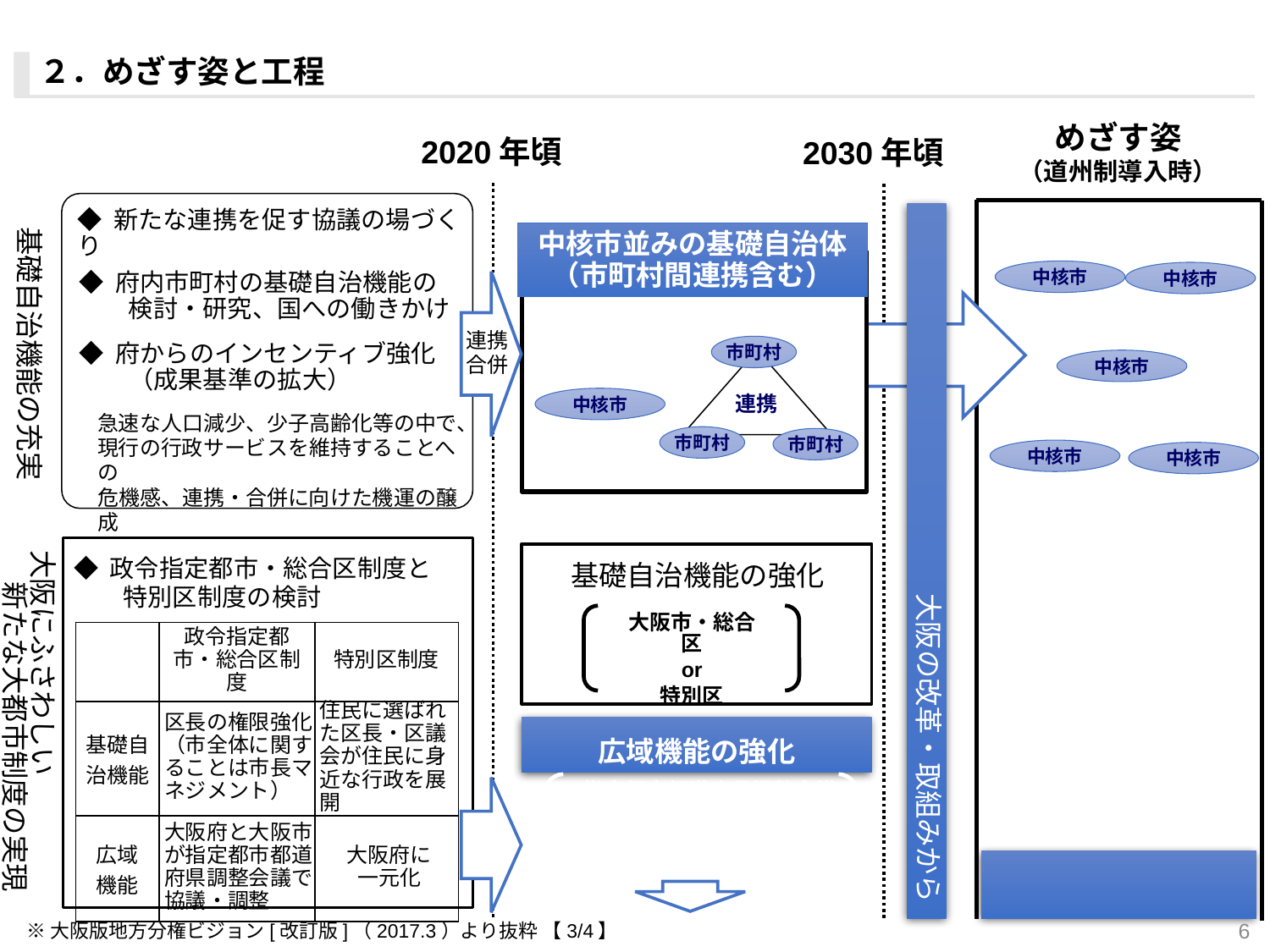

２．めざす姿と工程

めざす姿
（道州制導入時）
2020年頃
2030年頃

基礎自治機能の充実
大阪の改革・取組みから

中核市並みの基礎自治体
（市町村間連携含む）
◆ 新たな連携を促す協議の場づくり
中核市
中核市

◆ 府内市町村の基礎自治機能の
　　検討・研究、国への働きかけ

中核市
市町村
連携
合併
◆ 府からのインセンティブ強化
　　（成果基準の拡大）

中核市
連携
急速な人口減少、少子高齢化等の中で、現行の行政サービスを維持することへの
危機感、連携・合併に向けた機運の醸成
中核市
中核市
市町村
市町村

大阪にふさわしい
新たな大都市制度の実現
◆ 政令指定都市・総合区制度と
　　特別区制度の検討
 基礎自治機能の強化

大阪市・総合区
or
特別区
|  | 政令指定都市・総合区制度 | 特別区制度 |
| --- | --- | --- |
| 基礎自治機能 | 区長の権限強化（市全体に関することは市長マネジメント） | 住民に選ばれた区長・区議会が住民に身近な行政を展開 |
| 広域 機能 | 大阪府と大阪市が指定都市都道府県調整会議で協議・調整 | 大阪府に 一元化 |
広域機能の強化

・指定都市都道府県調整会議
　により一元化を図る
or
・大阪府に一元化

6
※大阪版地方分権ビジョン[改訂版]（2017.3）より抜粋 【3/4】